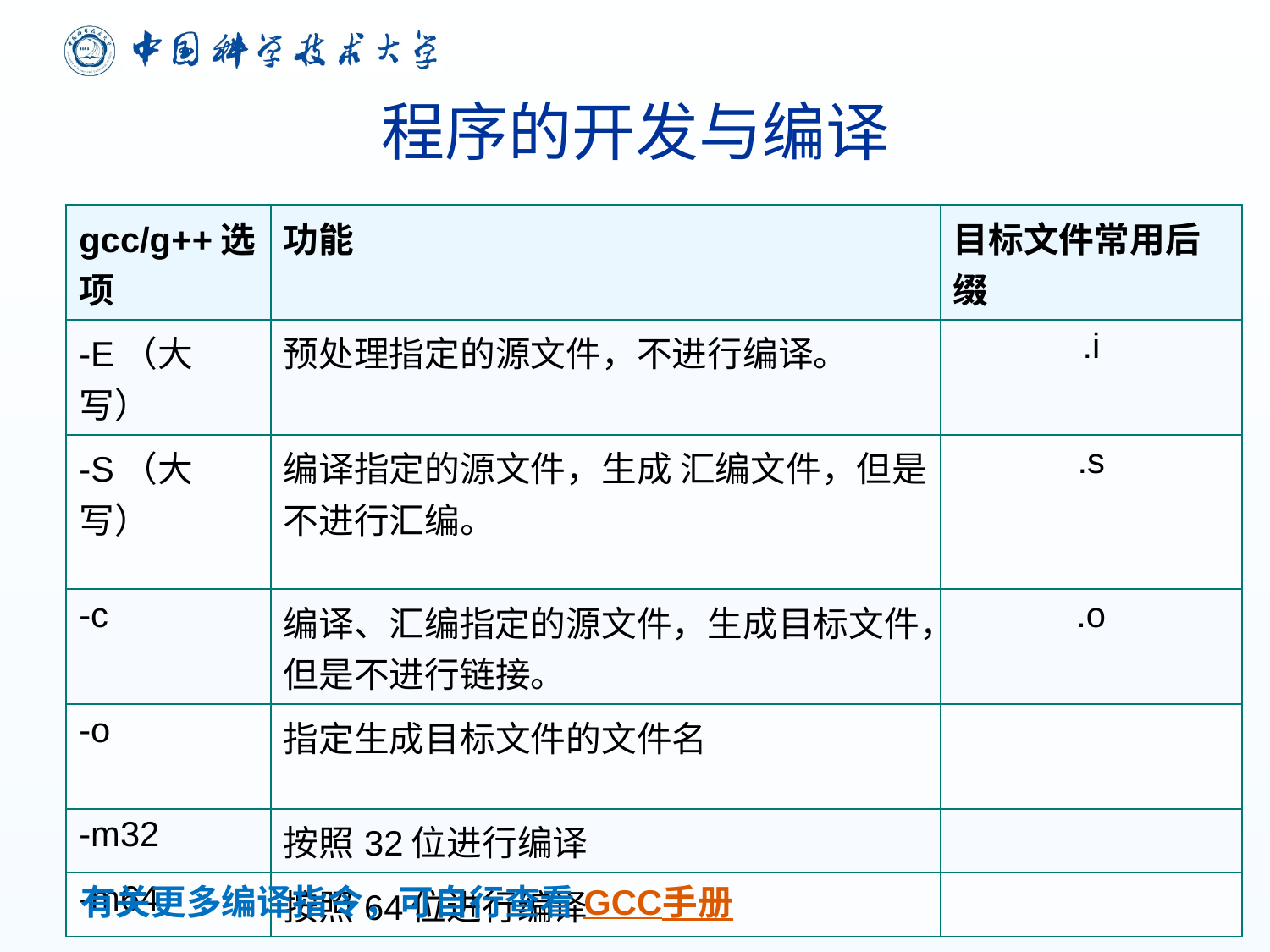

# 程序的开发与编译
| gcc/g++选项 | 功能 | 目标文件常用后缀 |
| --- | --- | --- |
| -E（大写） | 预处理指定的源文件，不进行编译。 | .i |
| -S（大写） | 编译指定的源文件，生成 汇编文件，但是不进行汇编。 | .s |
| -c | 编译、汇编指定的源文件，生成目标文件，但是不进行链接。 | .o |
| -o | 指定生成目标文件的文件名 |  |
| -m32 | 按照32位进行编译 |  |
| -m64 | 按照64位进行编译 |  |
有关更多编译指令，可自行查看GCC手册